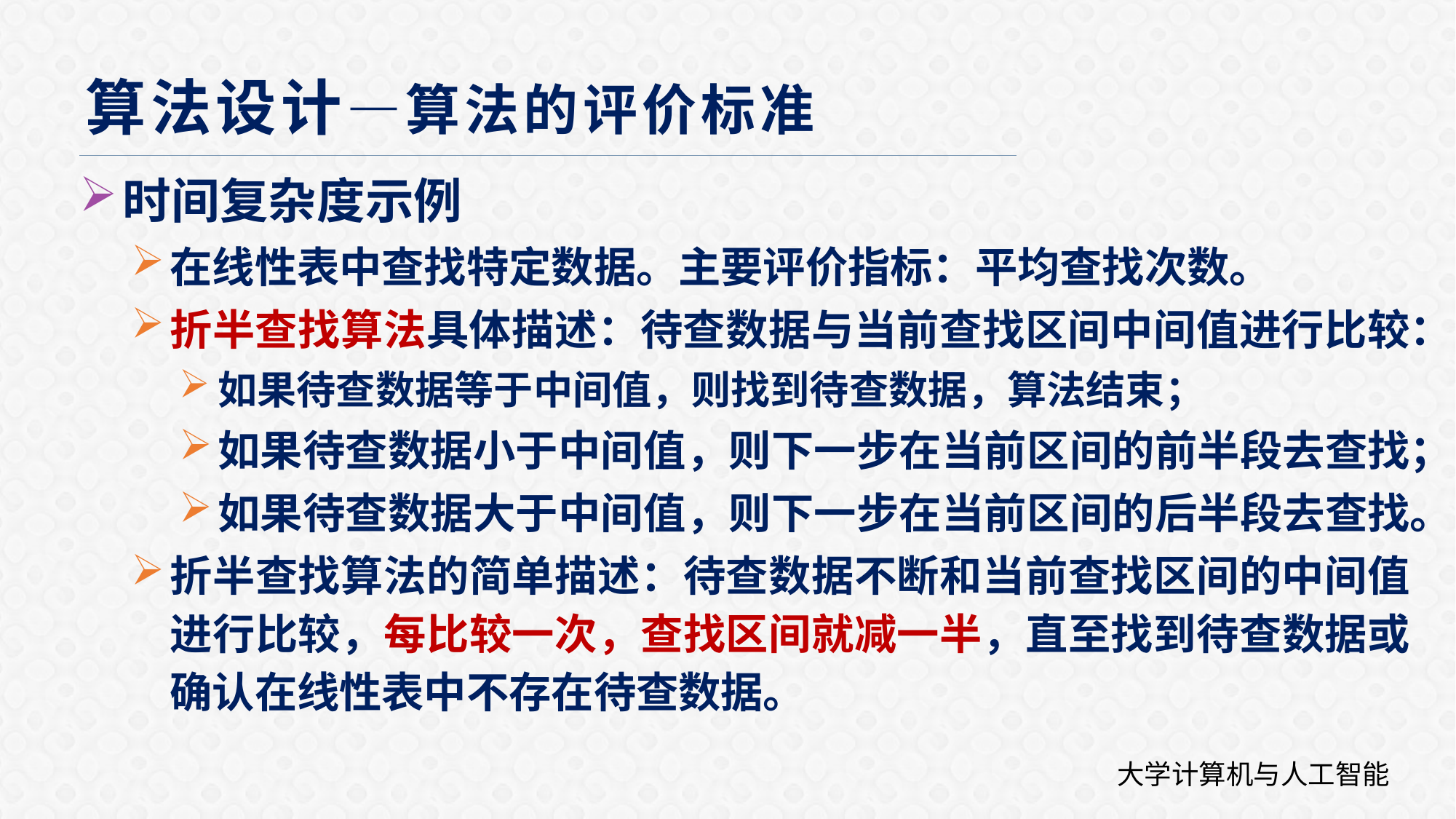

算法设计—算法的评价标准
时间复杂度示例
在线性表中查找特定数据。主要评价指标：平均查找次数。
折半查找算法具体描述：待查数据与当前查找区间中间值进行比较：
如果待查数据等于中间值，则找到待查数据，算法结束；
如果待查数据小于中间值，则下一步在当前区间的前半段去查找；
如果待查数据大于中间值，则下一步在当前区间的后半段去查找。
折半查找算法的简单描述：待查数据不断和当前查找区间的中间值进行比较，每比较一次，查找区间就减一半，直至找到待查数据或确认在线性表中不存在待查数据。